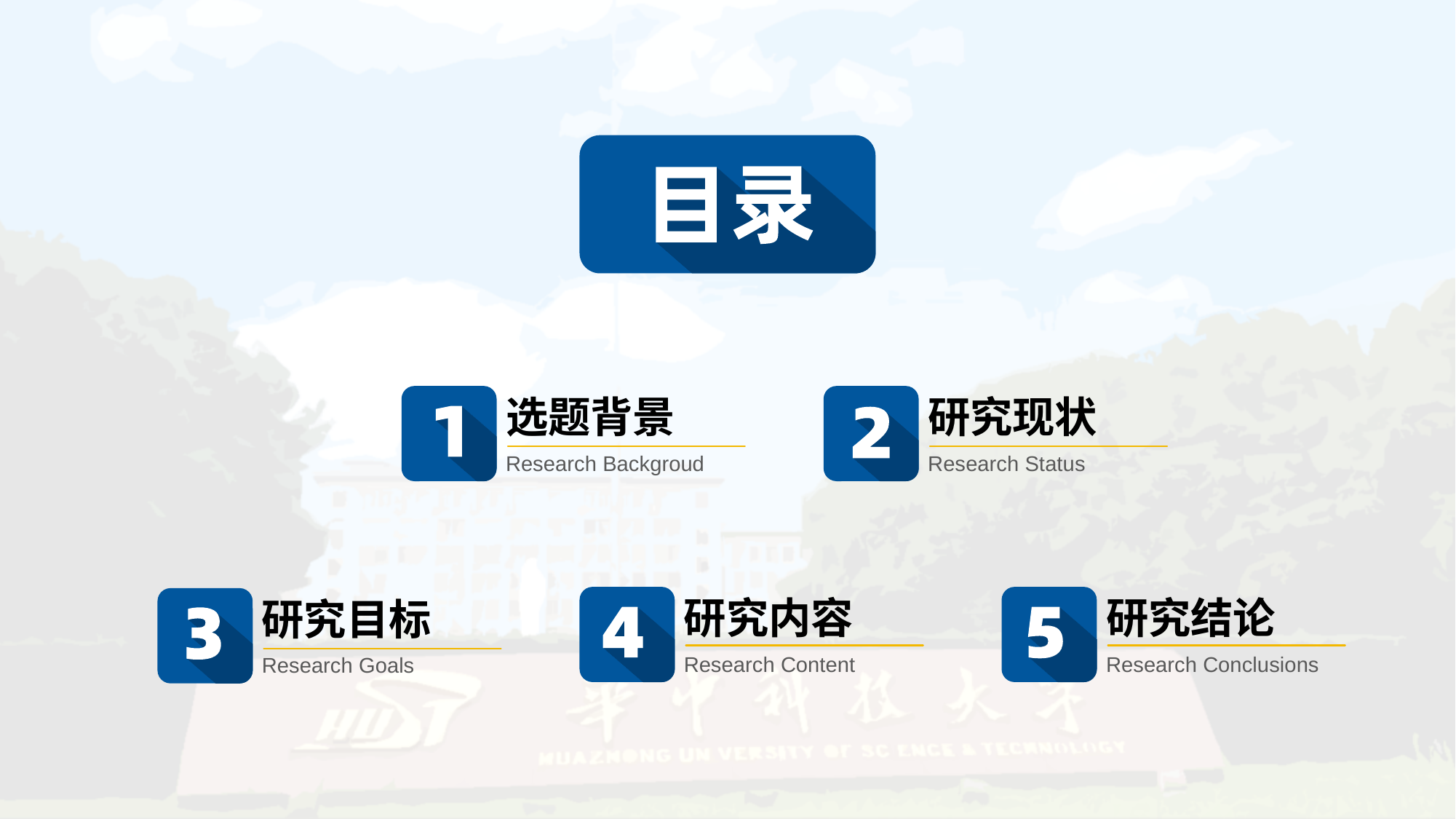

选题背景
研究现状

Research Backgroud
Research Status
研究内容
研究结论

研究目标

Research Content
Research Conclusions
Research Goals